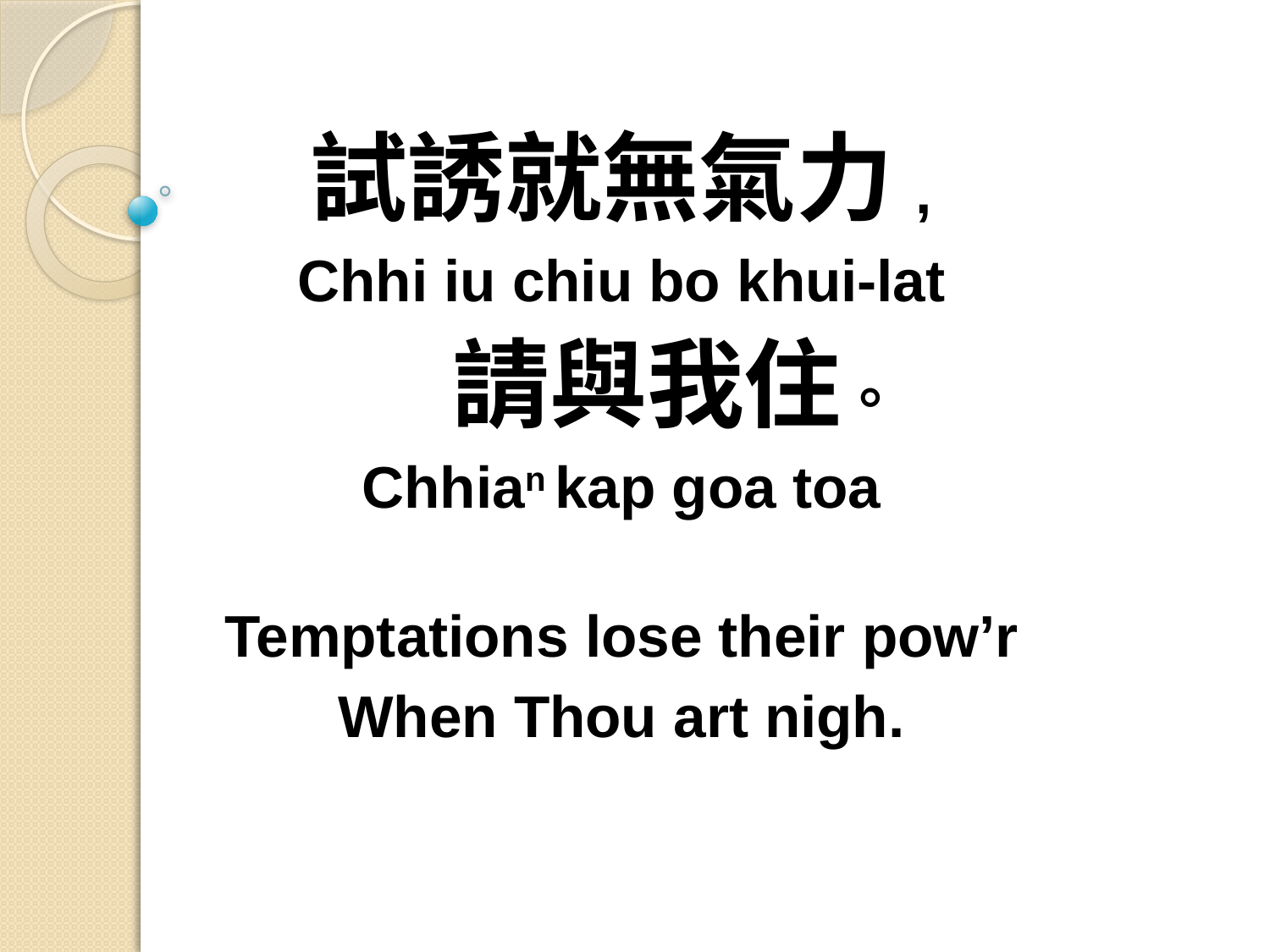

試誘就無氣力,
Chhi iu chiu bo khui-lat
    請與我住。
Chhian kap goa toa

Temptations lose their pow’r
When Thou art nigh.